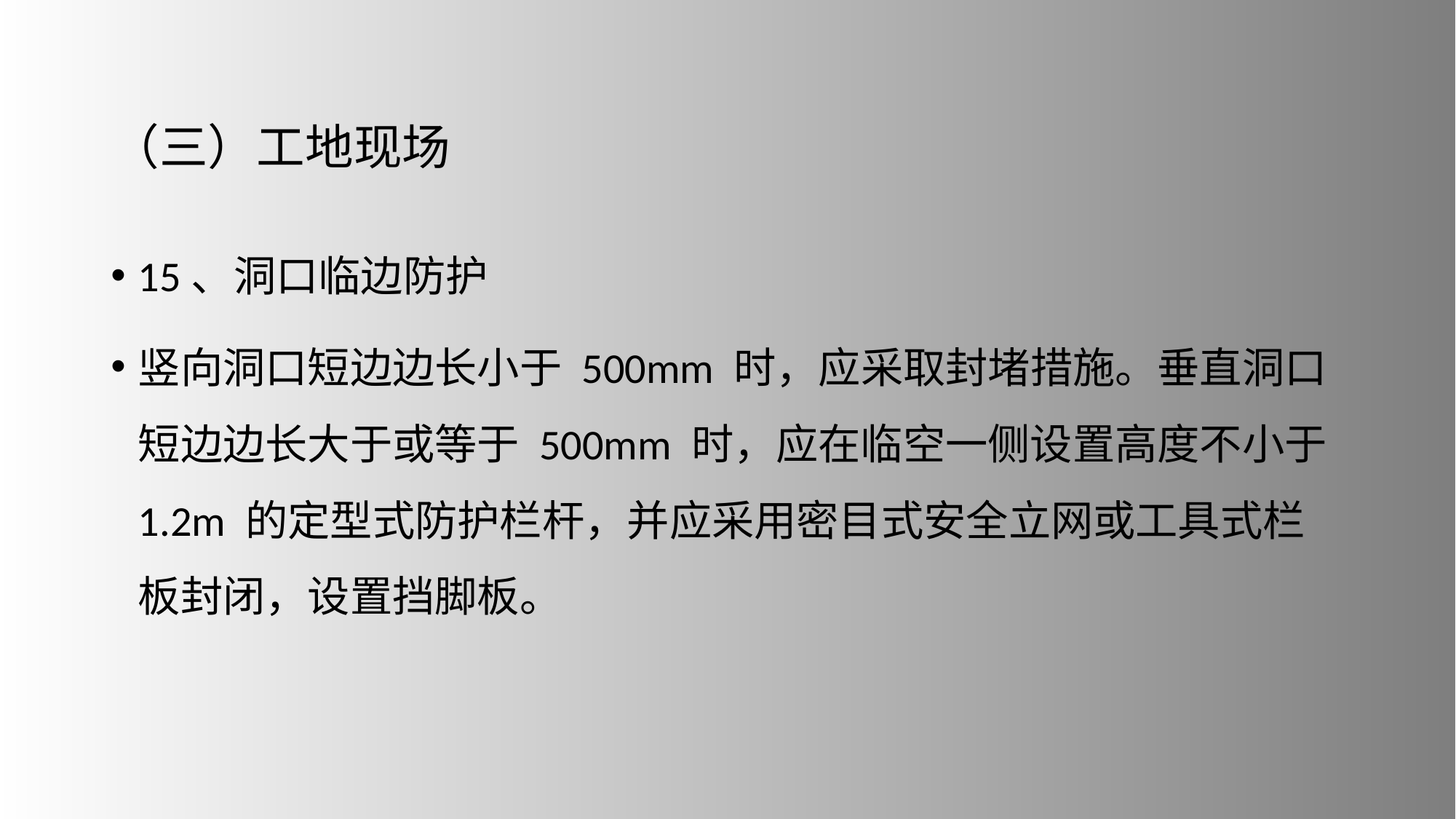

（三）工地现场
15、洞口临边防护
竖向洞口短边边长小于 500mm 时，应采取封堵措施。垂直洞口短边边长大于或等于 500mm 时，应在临空一侧设置高度不小于 1.2m 的定型式防护栏杆，并应采用密目式安全立网或工具式栏板封闭，设置挡脚板。